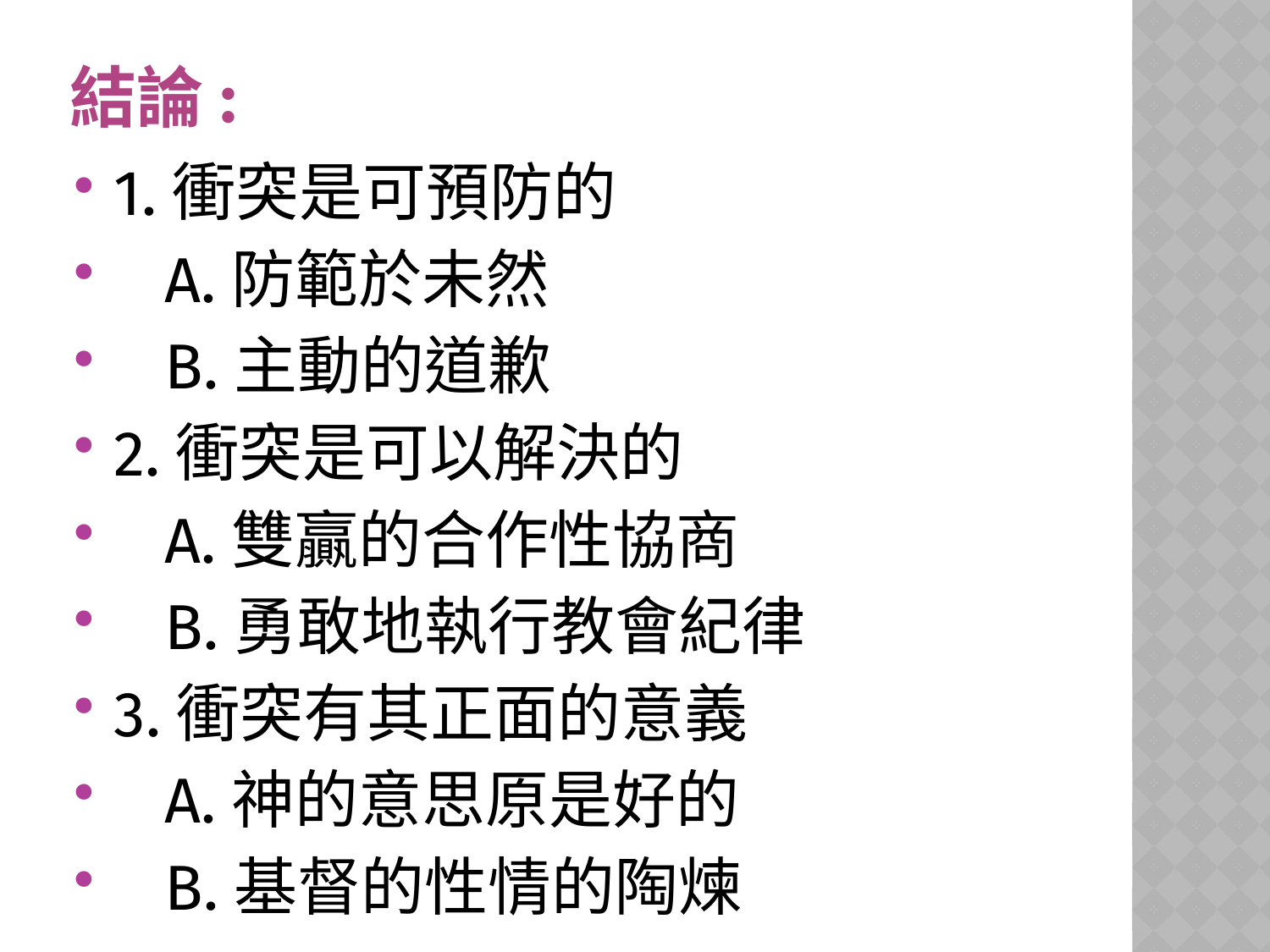

# 結論:
1.衝突是可預防的
   A.防範於未然
   B.主動的道歉
2.衝突是可以解決的
   A.雙贏的合作性協商
   B.勇敢地執行教會紀律
3.衝突有其正面的意義
   A.神的意思原是好的
   B.基督的性情的陶煉